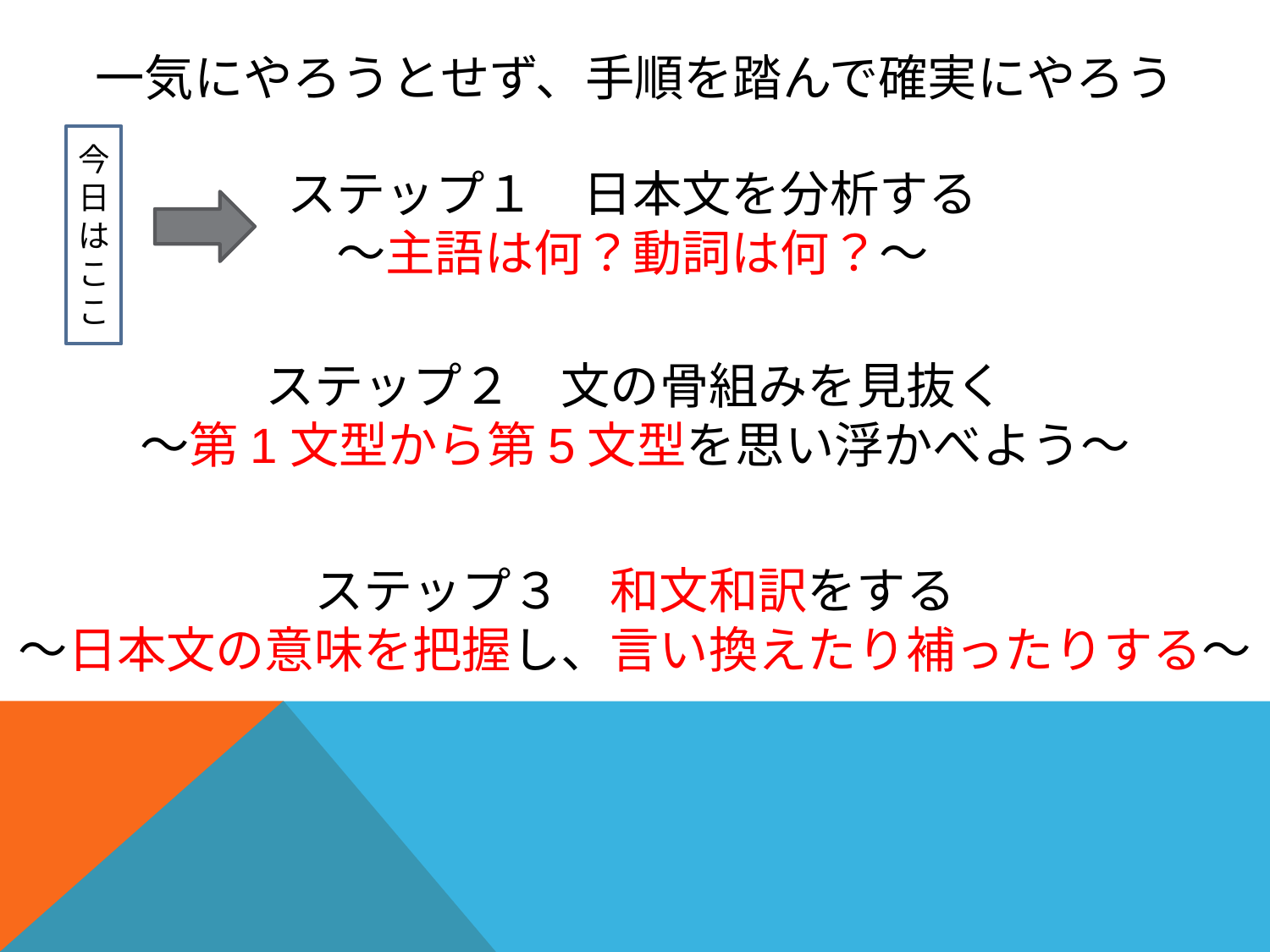

一気にやろうとせず、手順を踏んで確実にやろう
今日はここ
ステップ１　日本文を分析する
～主語は何？動詞は何？～

ステップ２　文の骨組みを見抜く
～第1文型から第5文型を思い浮かべよう～
ステップ３　和文和訳をする
～日本文の意味を把握し、言い換えたり補ったりする～